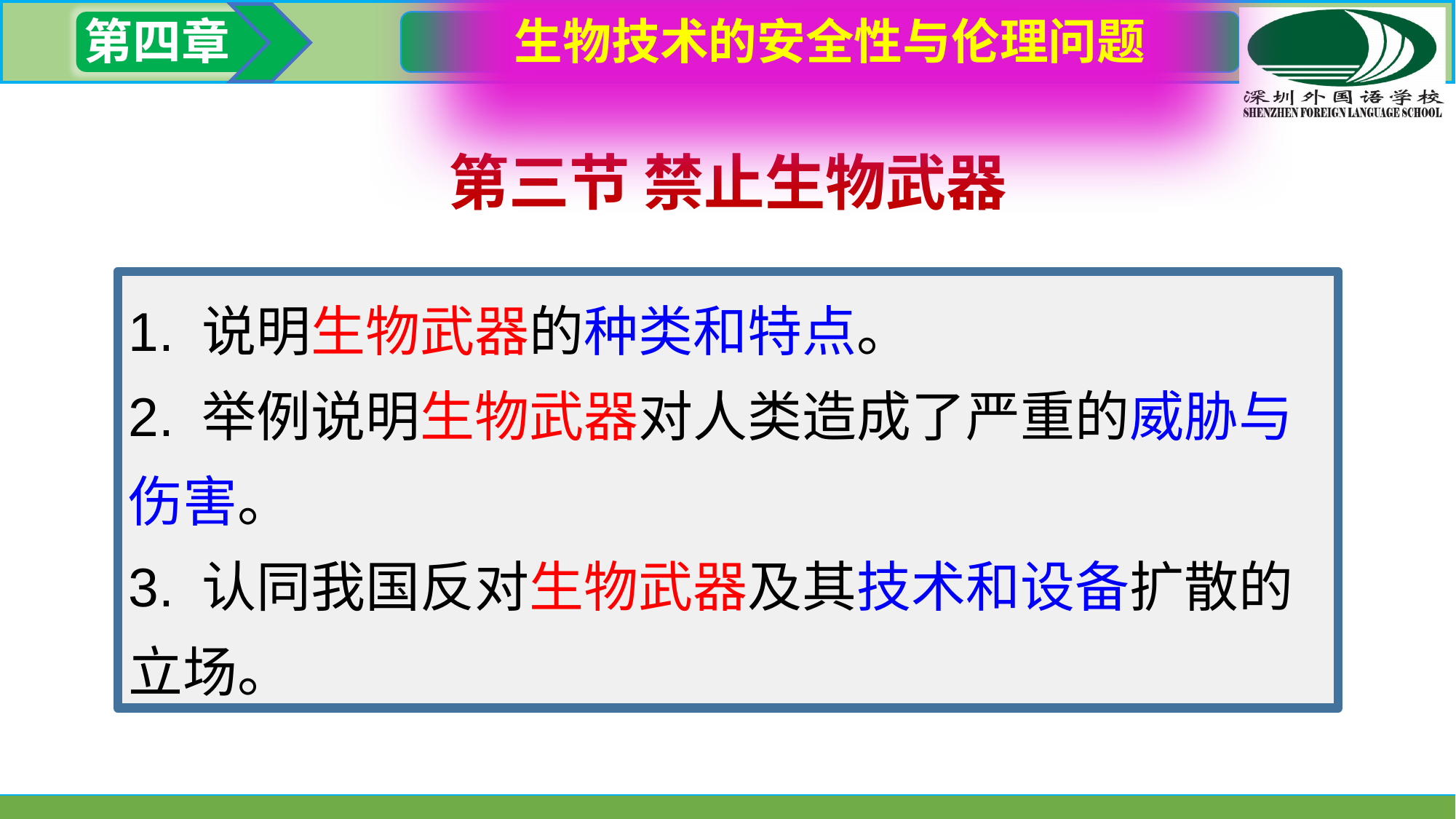

第四章
生物技术的安全性与伦理问题
第三节 禁止生物武器
1. 说明生物武器的种类和特点。
2. 举例说明生物武器对人类造成了严重的威胁与伤害。
3. 认同我国反对生物武器及其技术和设备扩散的立场。